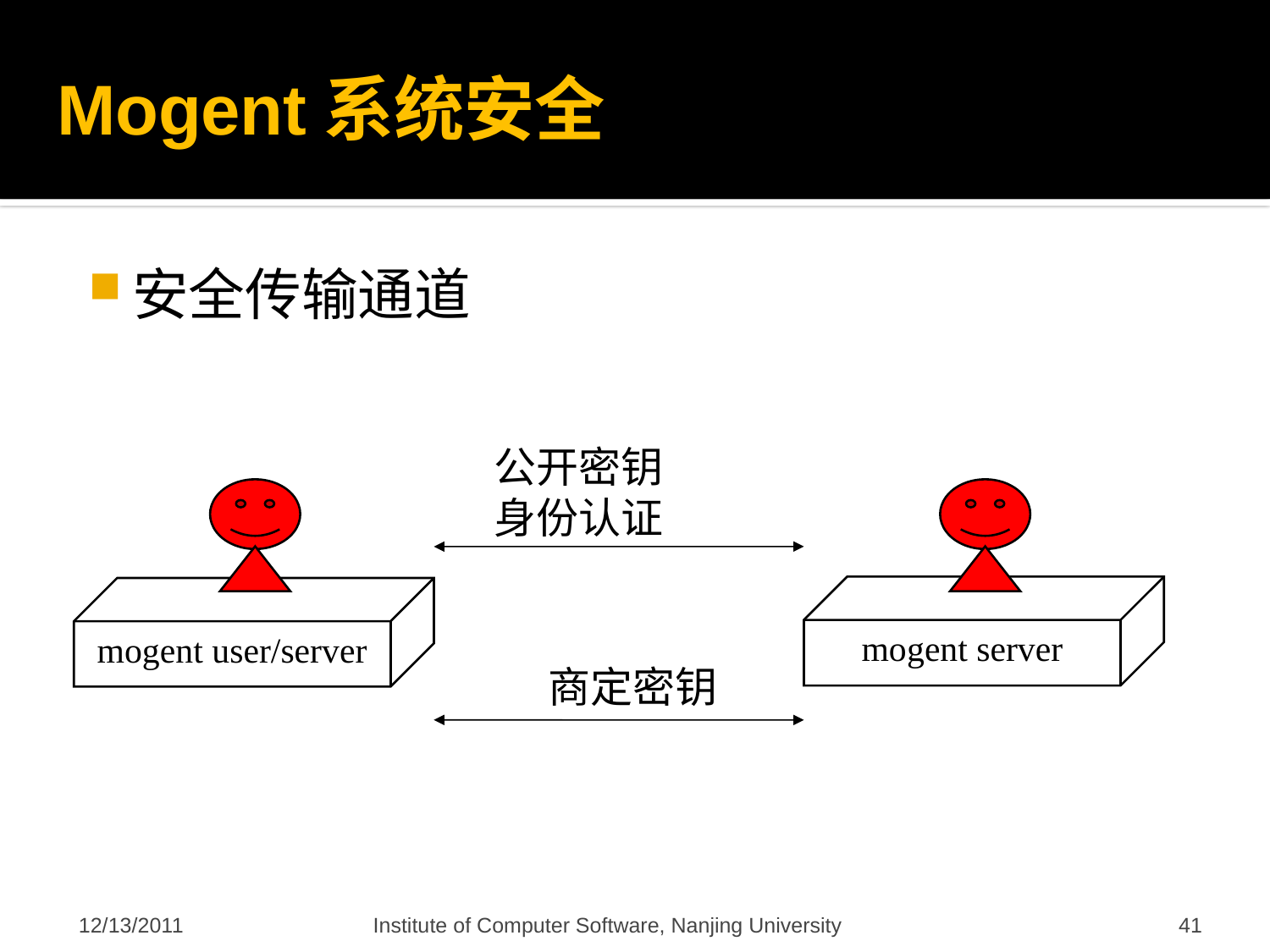

# Mogent系统安全
安全传输通道
公开密钥
身份认证

mogent server
mogent user/server
商定密钥

41
12/13/2011
Institute of Computer Software, Nanjing University
41